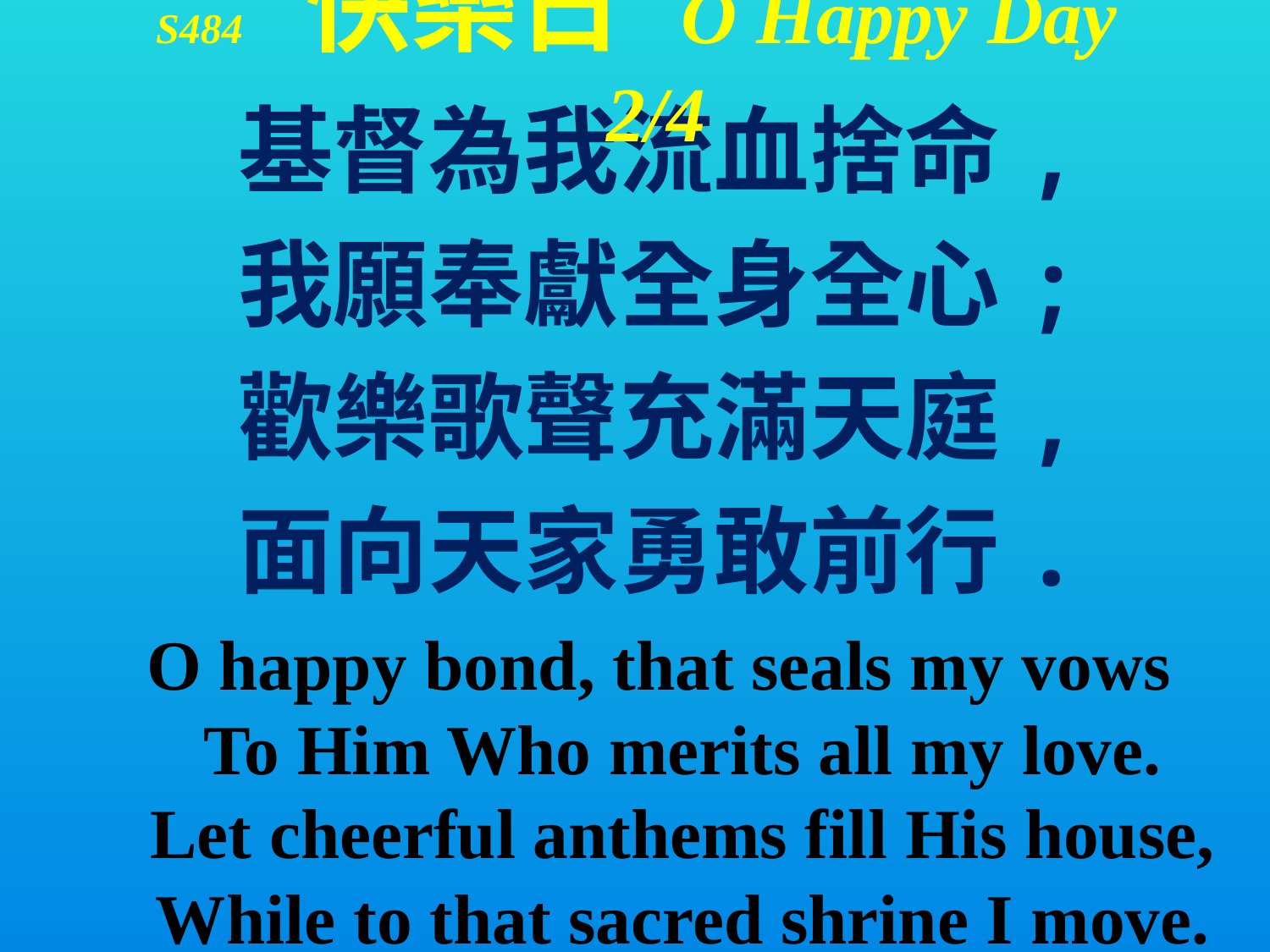

# S484     快樂日     O Happy Day   2/4
基督為我流血捨命,
我願奉獻全身全心;
歡樂歌聲充滿天庭,
面向天家勇敢前行.
O happy bond, that seals my vows
To Him Who merits all my love.
Let cheerful anthems fill His house,
While to that sacred shrine I move.